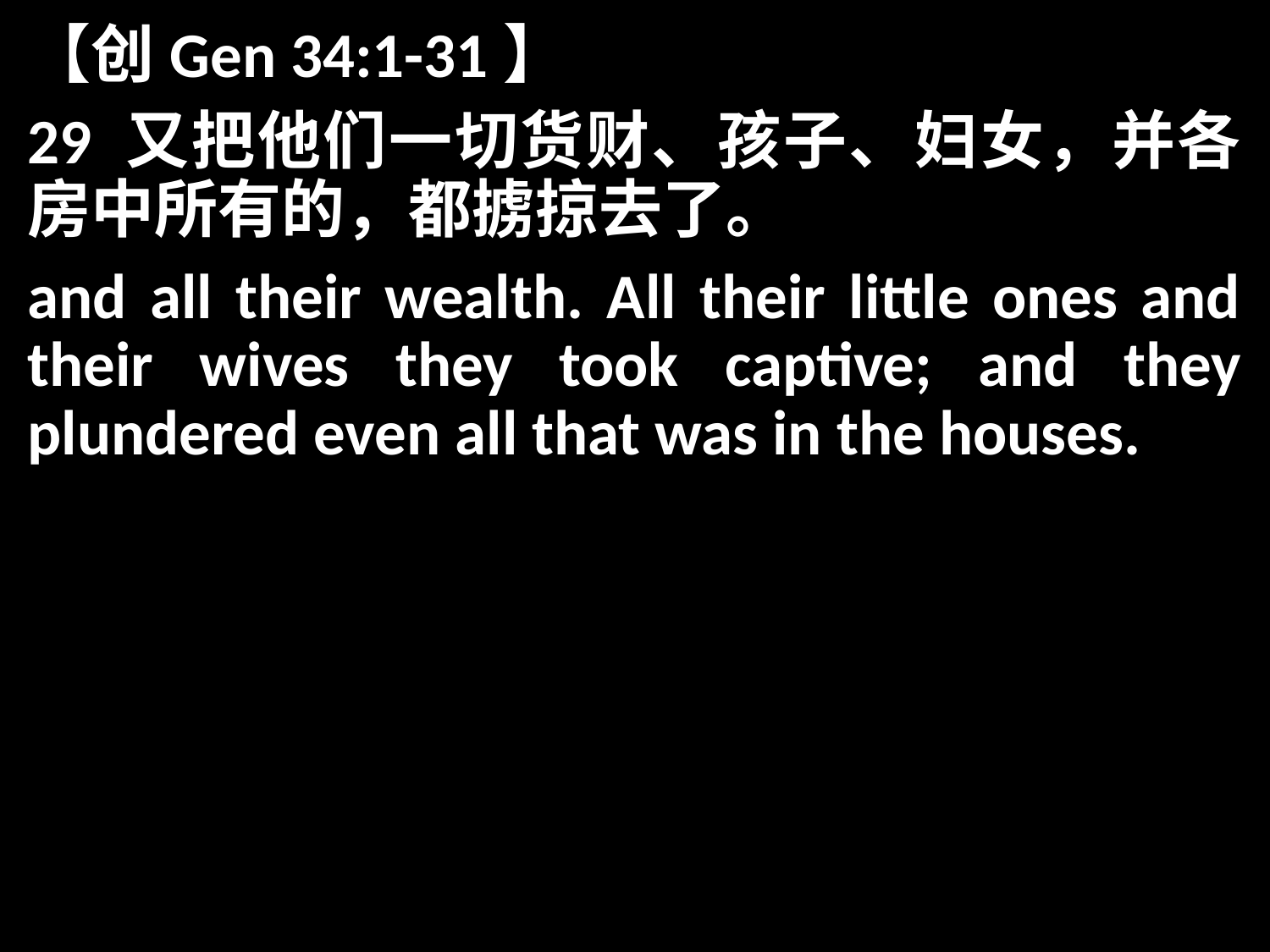

【创Gen 34:1-31】
29 又把他们一切货财、孩子、妇女，并各房中所有的，都掳掠去了。
and all their wealth. All their little ones and their wives they took captive; and they plundered even all that was in the houses.